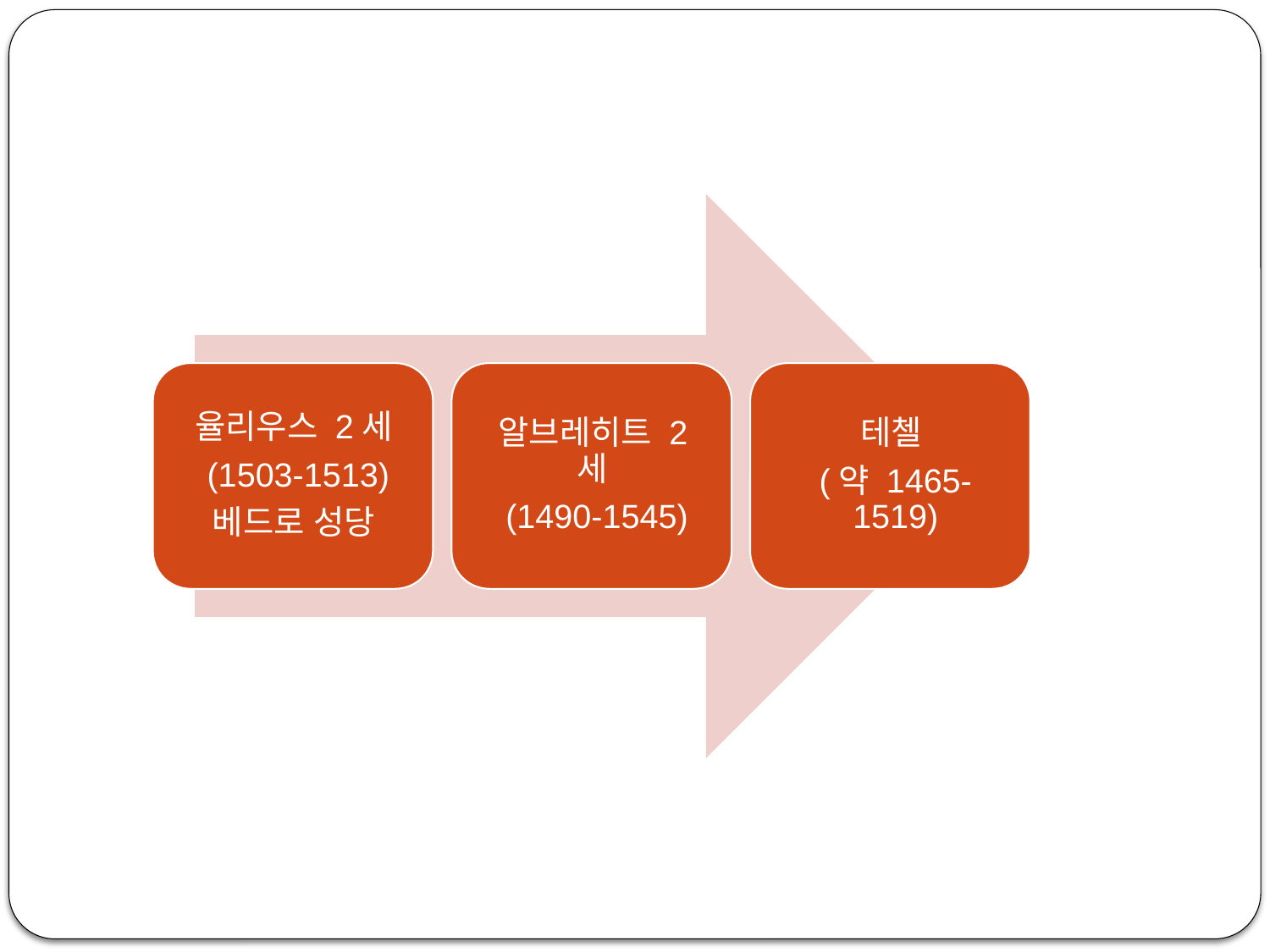

율리우스 2세
(1503-1513)
베드로 성당
알브레히트 2세
(1490-1545)
테첼
(약 1465-1519)